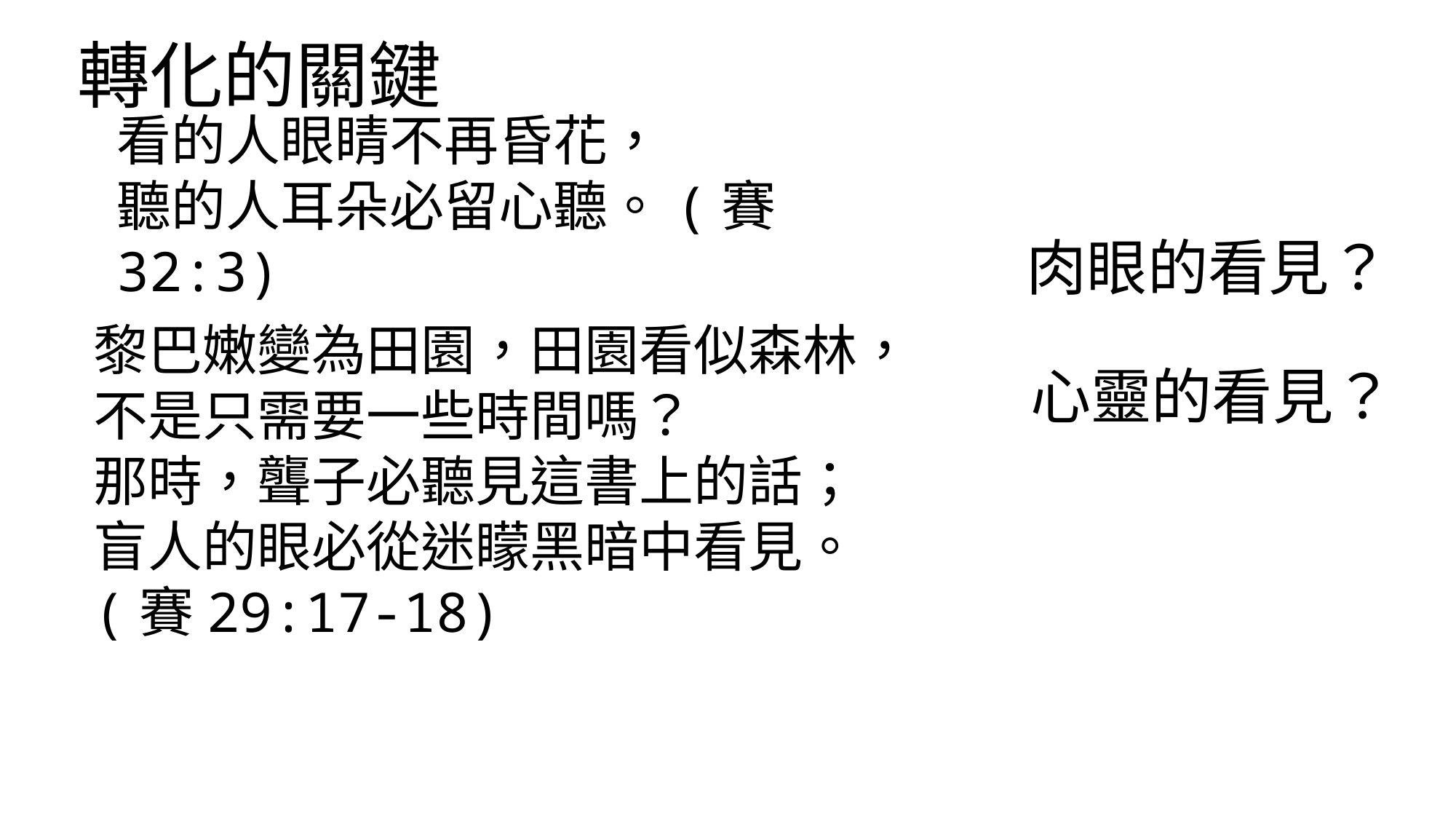

轉化的關鍵
看的人眼睛不再昏花，
聽的人耳朵必留心聽。(賽32:3)
肉眼的看見？
黎巴嫩變為田園，田園看似森林，
不是只需要一些時間嗎？
那時，聾子必聽見這書上的話；
盲人的眼必從迷矇黑暗中看見。 (賽29:17-18)
心靈的看見？